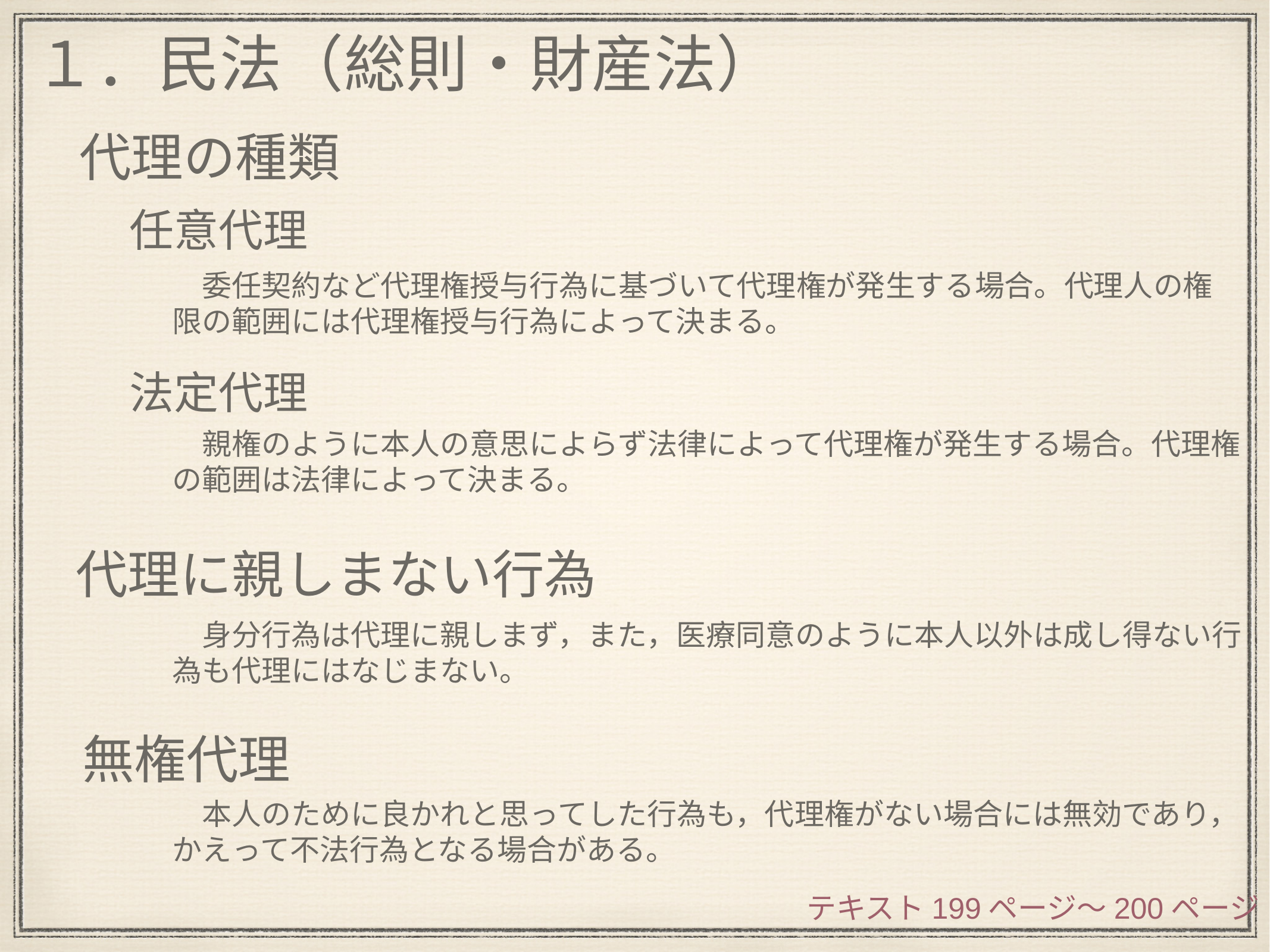

１．民法（総則・財産法）
代理の種類
任意代理
　委任契約など代理権授与行為に基づいて代理権が発生する場合。代理人の権限の範囲には代理権授与行為によって決まる。
法定代理
　親権のように本人の意思によらず法律によって代理権が発生する場合。代理権の範囲は法律によって決まる。
代理に親しまない行為
　身分行為は代理に親しまず，また，医療同意のように本人以外は成し得ない行為も代理にはなじまない。
無権代理
　本人のために良かれと思ってした行為も，代理権がない場合には無効であり，かえって不法行為となる場合がある。
テキスト199ページ〜200ページ